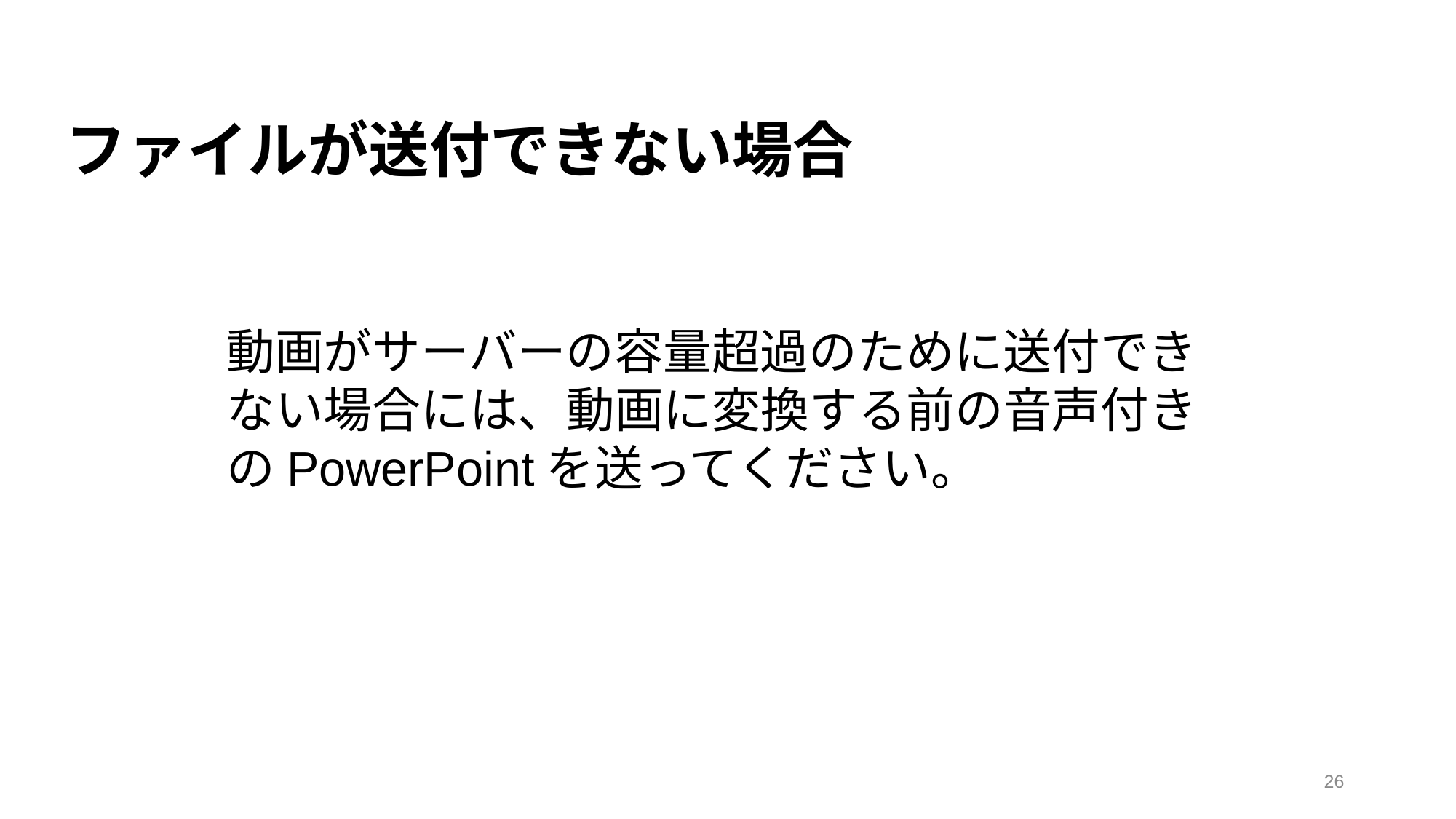

ファイルが送付できない場合
動画がサーバーの容量超過のために送付できない場合には、動画に変換する前の音声付きのPowerPointを送ってください。
26